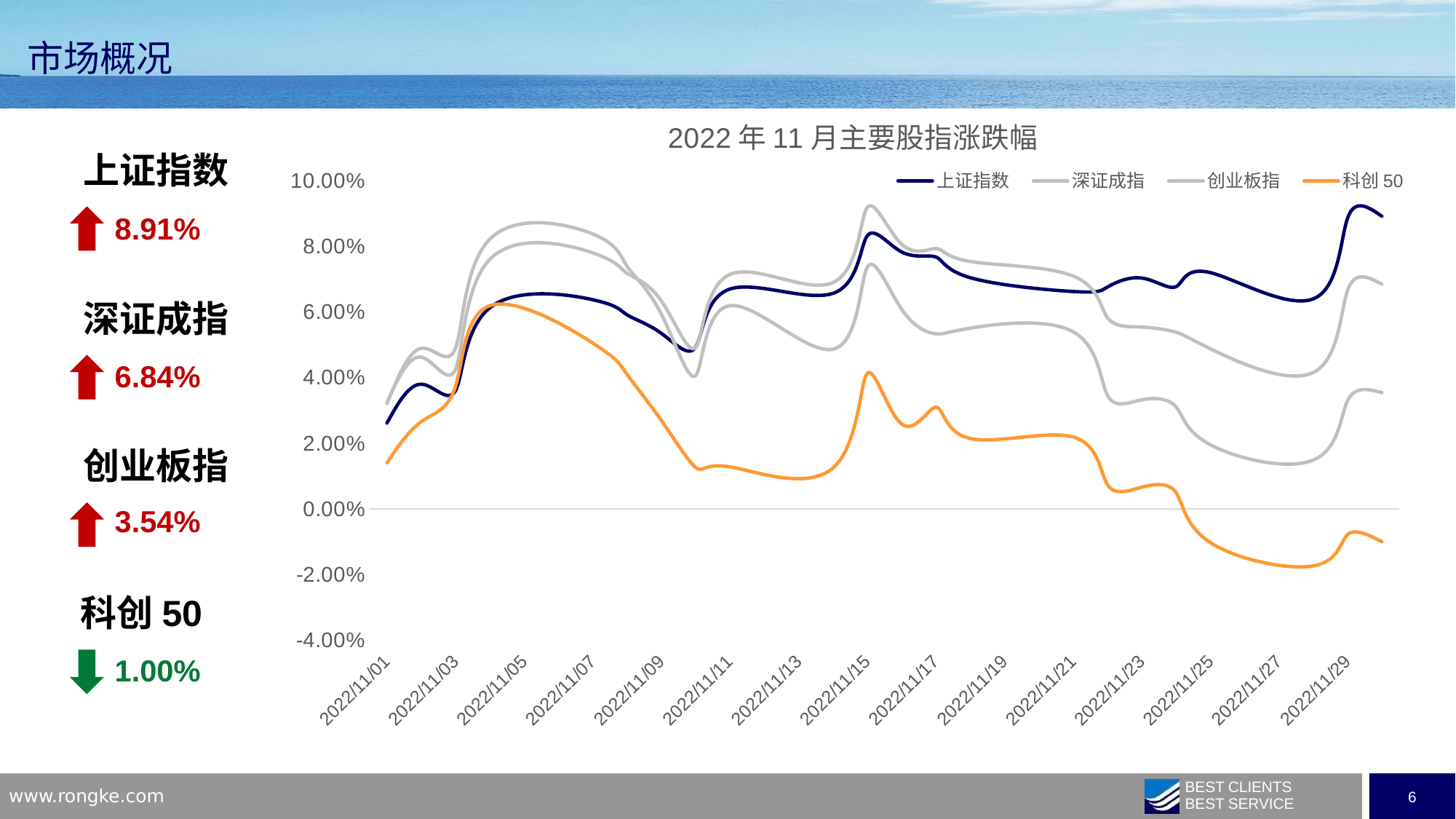

市场概况

### Chart: 2022年11月主要股指涨跌幅

| Category | 上证指数 | 深证成指 | 创业板指 | 科创50 |
|---|---|---|---|---|
| 44866 | 0.026167979081542336 | 0.03243294801570129 | 0.032040612810576574 | 0.014050303916484985 |
| 44867 | 0.03797741469286042 | 0.04621165638728386 | 0.04890930044628927 | 0.026577734394679586 |
| 44868 | 0.03605440350105393 | 0.04261008369756114 | 0.04899720027350929 | 0.03735701781274958 |
| 44869 | 0.0612802999457851 | 0.07602052133812331 | 0.08218029009503591 | 0.06190422129708706 |
| 44872 | 0.06370664917356184 | 0.07797308643950451 | 0.0837123783441669 | 0.05050226812727643 |
| 44873 | 0.05910174896834541 | 0.07174016900365676 | 0.0738715269193333 | 0.040959416204794596 |
| 44874 | 0.05345969039595855 | 0.06331124220887707 | 0.059272915233309575 | 0.026921781455091276 |
| 44875 | 0.049300066711989166 | 0.04919742888777412 | 0.04063753378249513 | 0.012606909704175884 |
| 44876 | 0.06698145684565837 | 0.0714368519436388 | 0.061913839273731064 | 0.012805756235927168 |
| 44879 | 0.06563660701087959 | 0.0689064589942523 | 0.04862034797559334 | 0.012457750060896222 |
| 44880 | 0.08315062100418835 | 0.09178481382006232 | 0.0735757755669737 | 0.04129148694348328 |
| 44881 | 0.07827849958954314 | 0.08064953055442792 | 0.060848489835936936 | 0.025897459525228816 |
| 44882 | 0.07670748633074687 | 0.07929305811259968 | 0.05332371718347595 | 0.03102540375793228 |
| 44883 | 0.07042042653854974 | 0.0753471182229506 | 0.05504515870179172 | 0.021443950467912698 |
| 44886 | 0.06620446936112878 | 0.07092642788674874 | 0.05395711689273108 | 0.021918945244356003 |
| 44887 | 0.06755170386526221 | 0.05827554036935467 | 0.034645908945138526 | 0.00741799510633645 |
| 44888 | 0.07030433806952852 | 0.05537799489168127 | 0.033225560757631944 | 0.006620530444156225 |
| 44889 | 0.06767854062659229 | 0.0538271690812655 | 0.031100954386391377 | 0.004977101965710329 |
| 44890 | 0.07195836547020895 | 0.048785465534314953 | 0.019549831034546106 | -0.010232826622749602 |
| 44893 | 0.06395945868558606 | 0.04155404287948716 | 0.014888226385453063 | -0.01733646802831834 |
| 44894 | 0.08856623966915445 | 0.06655459760460869 | 0.03298534832171818 | -0.007799059888438098 |
| 44895 | 0.08911488642286436 | 0.06842867883962334 | 0.035422350060819285 | -0.009960736470542408 |
上证指数
8.91%

深证成指
6.84%

创业板指
3.54%

科创50
1.00%